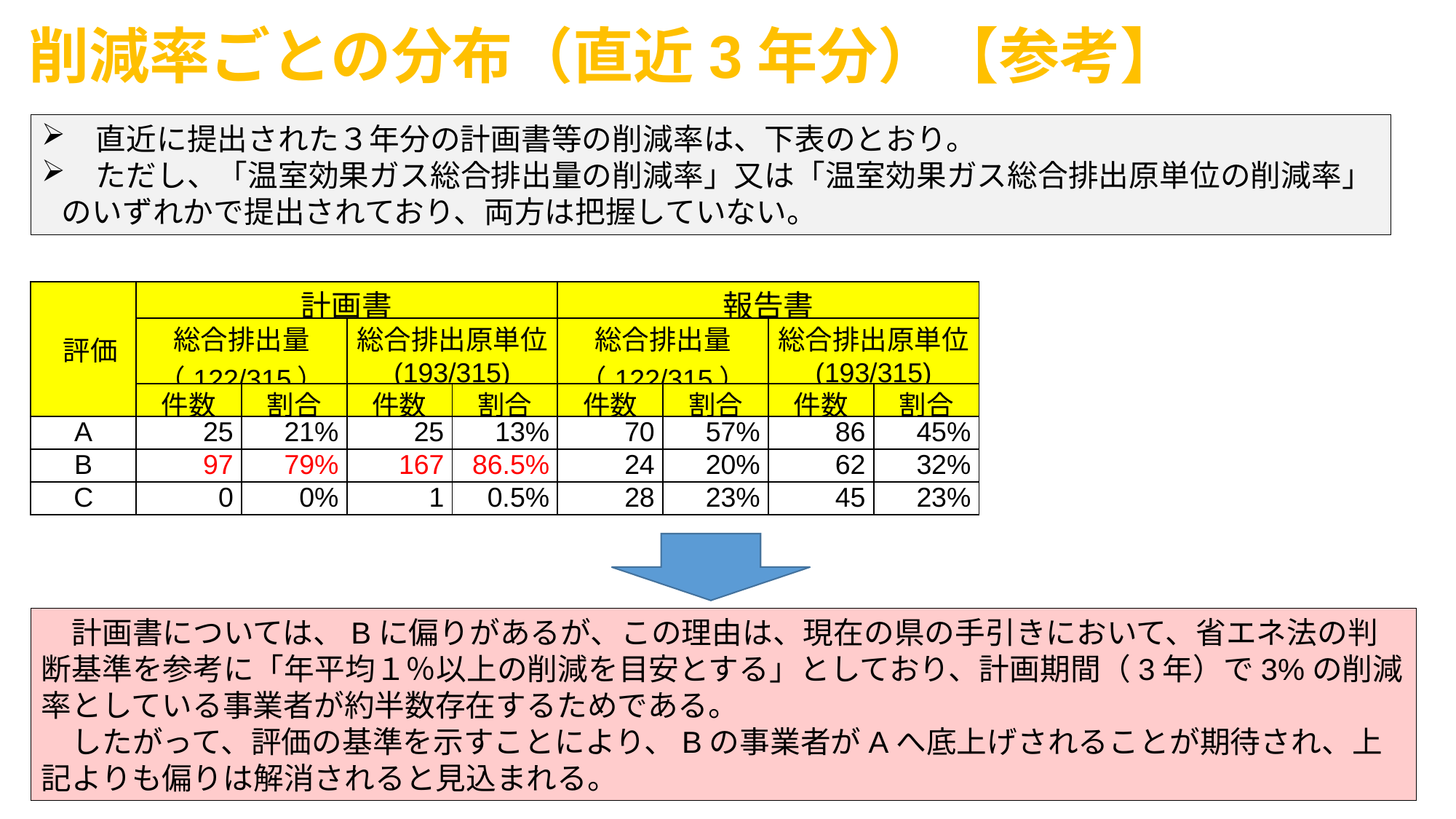

削減率ごとの分布（直近3年分）【参考】
　直近に提出された３年分の計画書等の削減率は、下表のとおり。
　ただし、「温室効果ガス総合排出量の削減率」又は「温室効果ガス総合排出原単位の削減率」のいずれかで提出されており、両方は把握していない。
| 評価 | 計画書 |  |  |  | 報告書 |  |  |  |
| --- | --- | --- | --- | --- | --- | --- | --- | --- |
|  | 総合排出量 （122/315） |  | 総合排出原単位 (193/315) |  | 総合排出量 （122/315） |  | 総合排出原単位 (193/315) |  |
|  | 件数 | 割合 | 件数 | 割合 | 件数 | 割合 | 件数 | 割合 |
| A | 25 | 21% | 25 | 13% | 70 | 57% | 86 | 45% |
| B | 97 | 79% | 167 | 86.5% | 24 | 20% | 62 | 32% |
| C | 0 | 0% | 1 | 0.5% | 28 | 23% | 45 | 23% |

　計画書については、Bに偏りがあるが、この理由は、現在の県の手引きにおいて、省エネ法の判断基準を参考に「年平均１％以上の削減を目安とする」としており、計画期間（3年）で3%の削減率としている事業者が約半数存在するためである。
　したがって、評価の基準を示すことにより、Bの事業者がAへ底上げされることが期待され、上記よりも偏りは解消されると見込まれる。
21